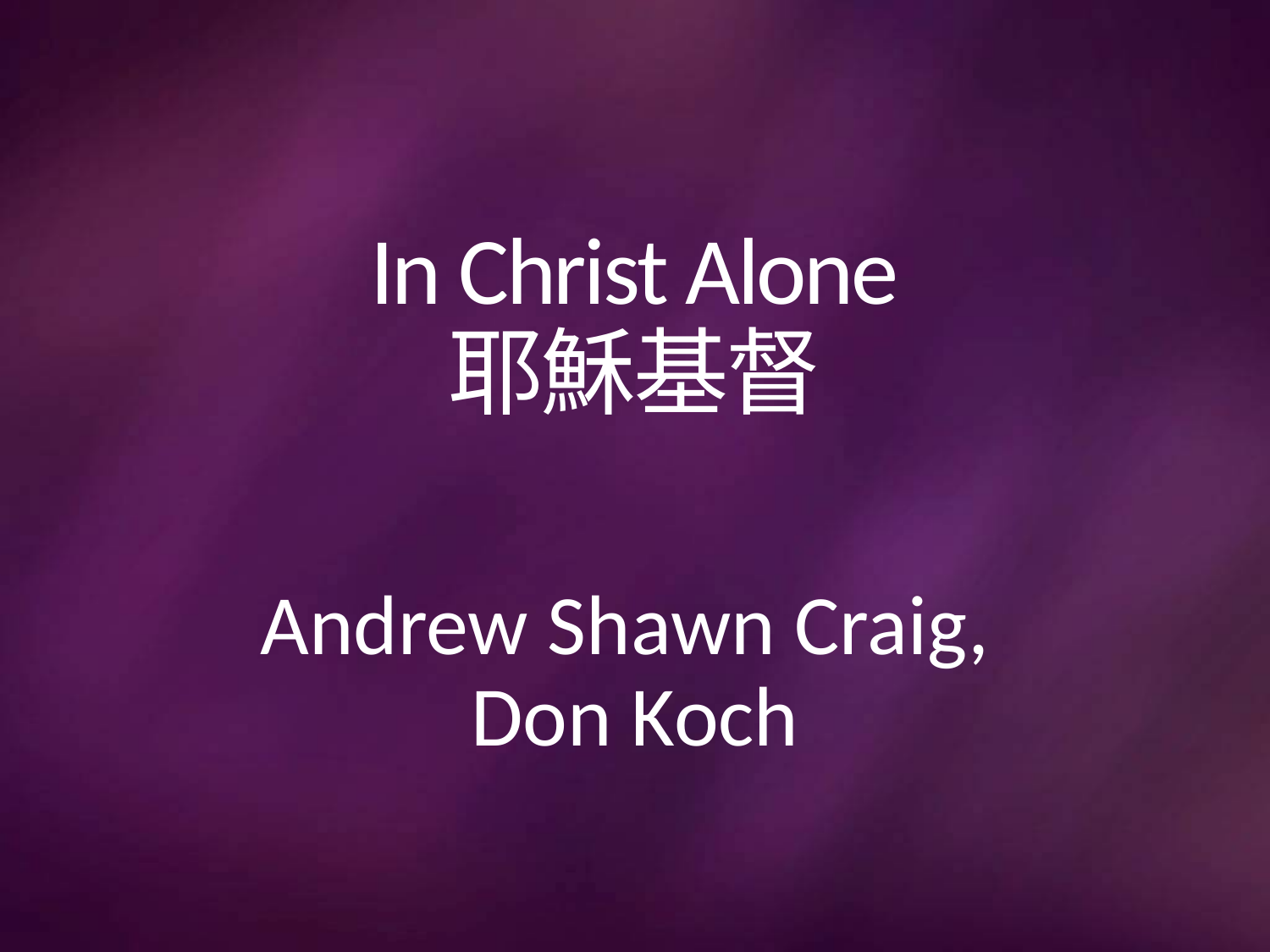

# In Christ Alone 耶穌基督
Andrew Shawn Craig,
Don Koch